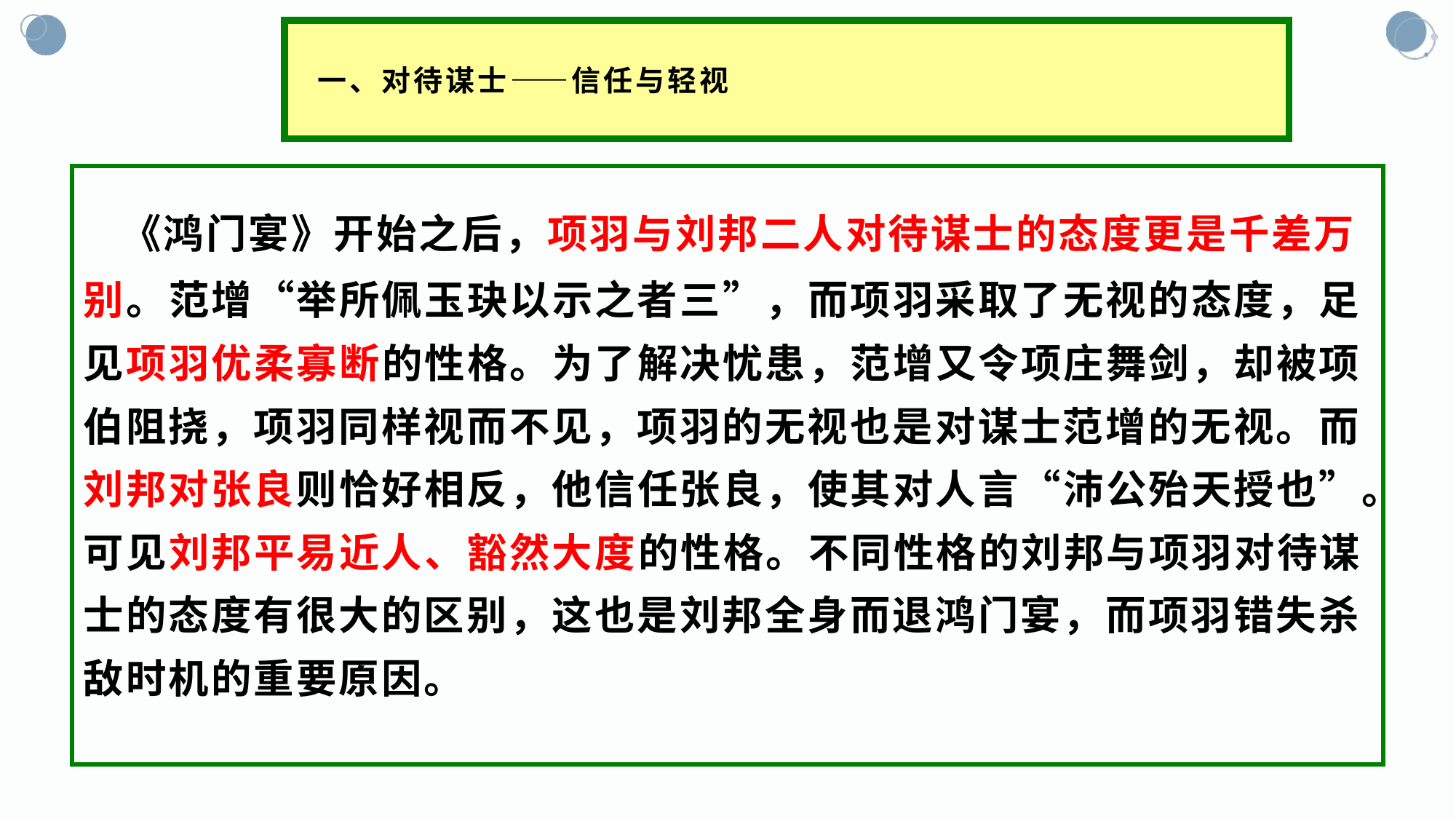

# 一、对待谋士——信任与轻视
  《鸿门宴》开始之后，项羽与刘邦二人对待谋士的态度更是千差万别。范增“举所佩玉玦以示之者三”，而项羽采取了无视的态度，足见项羽优柔寡断的性格。为了解决忧患，范增又令项庄舞剑，却被项伯阻挠，项羽同样视而不见，项羽的无视也是对谋士范增的无视。而刘邦对张良则恰好相反，他信任张良，使其对人言“沛公殆天授也”。可见刘邦平易近人、豁然大度的性格。不同性格的刘邦与项羽对待谋士的态度有很大的区别，这也是刘邦全身而退鸿门宴，而项羽错失杀敌时机的重要原因。